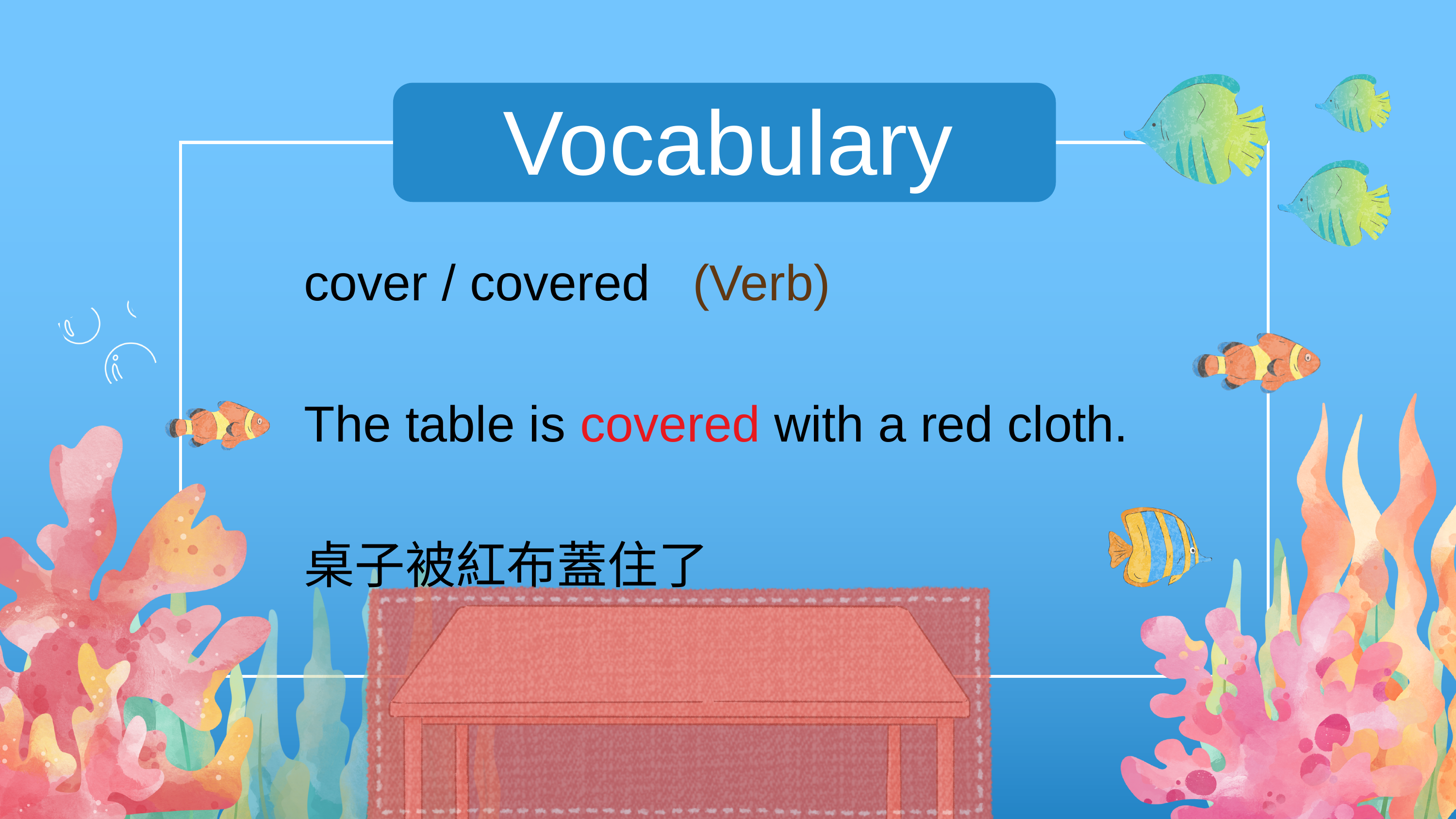

Vocabulary

cover / covered   (Verb)

The table is covered with a red cloth.

桌子被紅布蓋住了